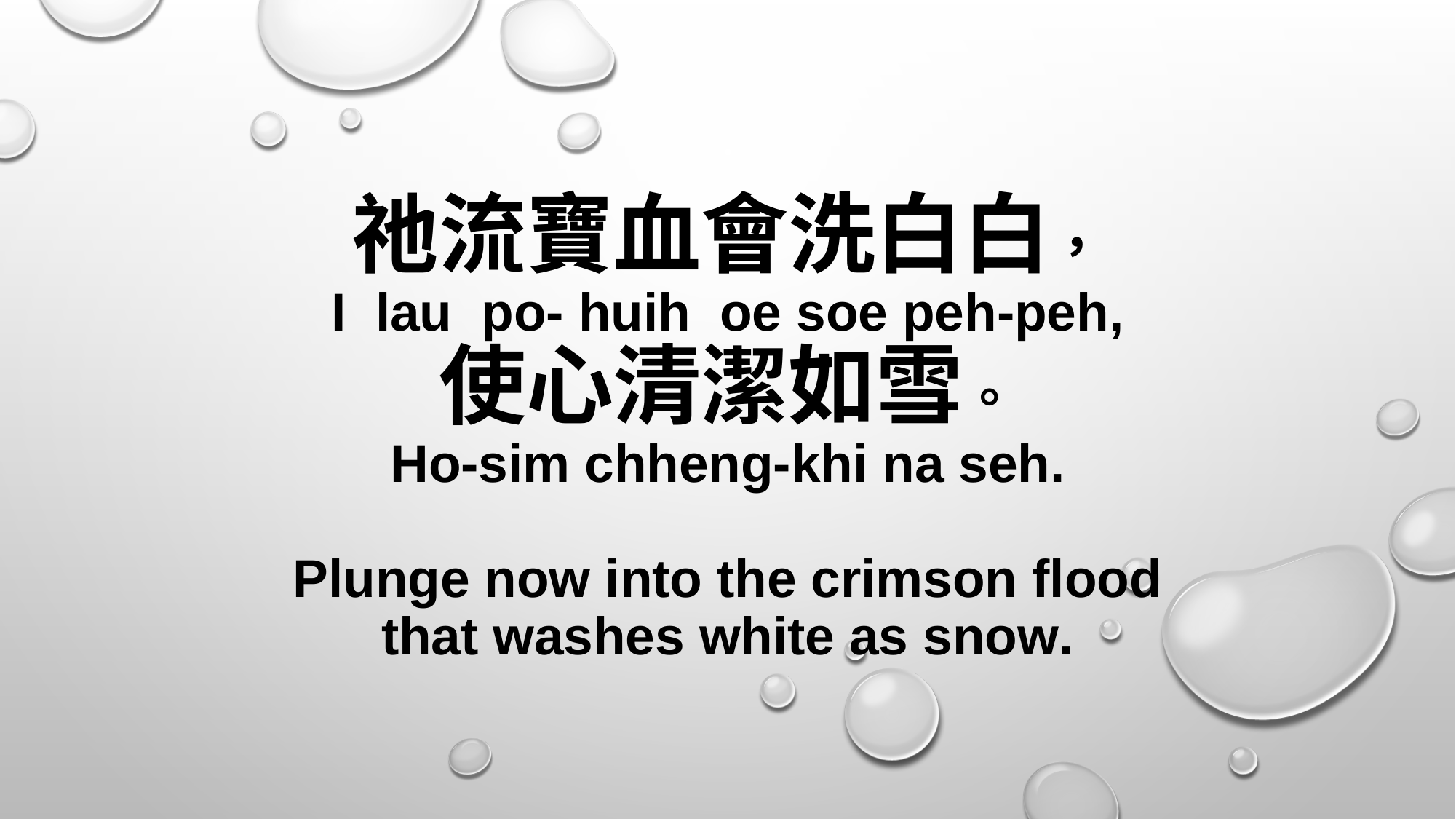

# 祂流寶血會洗白白， I  lau  po- huih  oe soe peh-peh, 使心清潔如雪。 Ho-sim chheng-khi na seh. Plunge now into the crimson flood that washes white as snow.